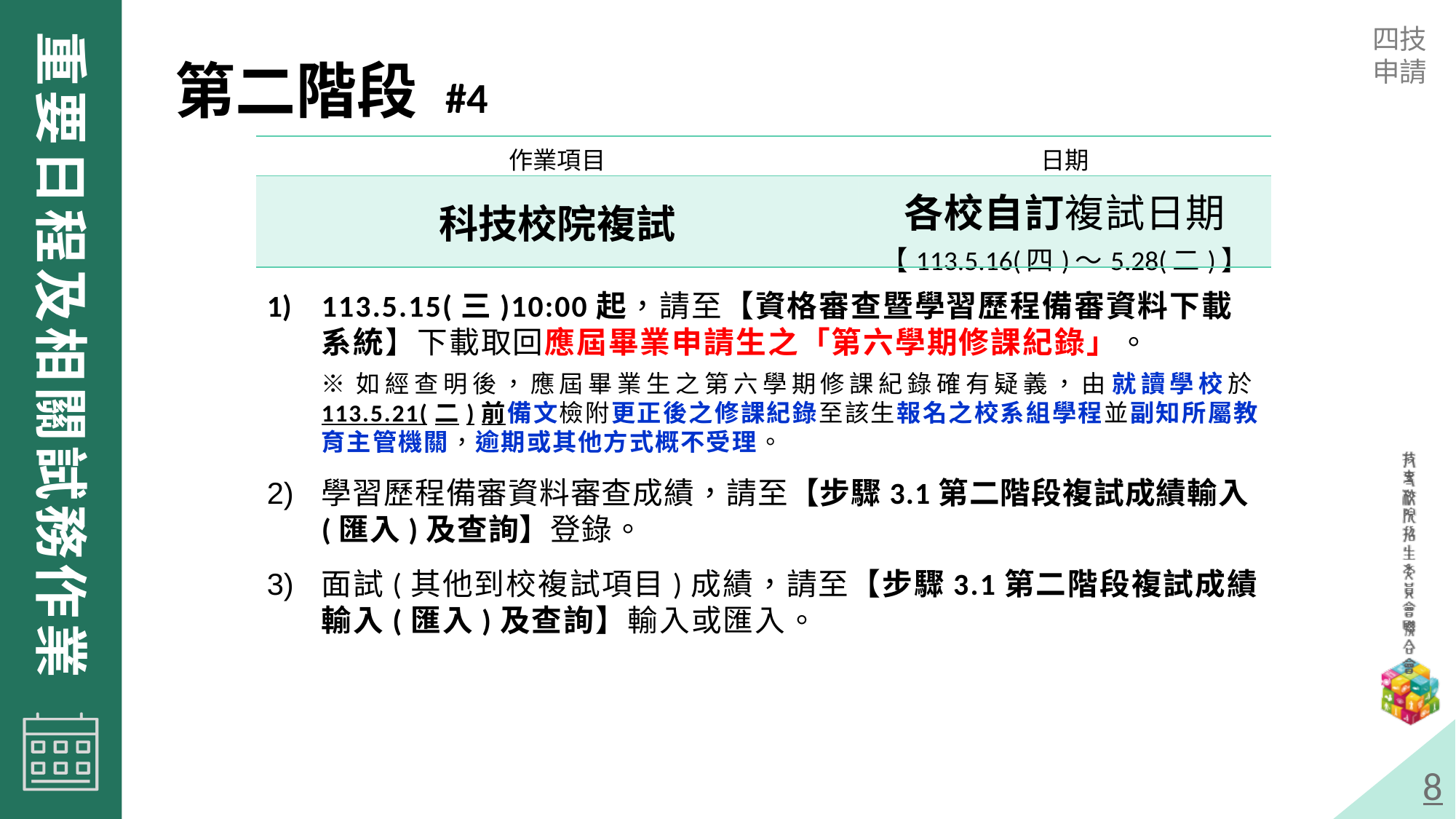

第二階段 #4
| 作業項目 | 日期 |
| --- | --- |
| 科技校院複試 | 各校自訂複試日期 【113.5.16(四)～5.28(二)】 |
113.5.15(三)10:00起，請至【資格審查暨學習歷程備審資料下載系統】下載取回應屆畢業申請生之「第六學期修課紀錄」。
※如經查明後，應屆畢業生之第六學期修課紀錄確有疑義，由就讀學校於113.5.21(二)前備文檢附更正後之修課紀錄至該生報名之校系組學程並副知所屬教育主管機關，逾期或其他方式概不受理。
學習歷程備審資料審查成績，請至【步驟3.1第二階段複試成績輸入(匯入)及查詢】登錄。
面試(其他到校複試項目)成績，請至【步驟3.1第二階段複試成績輸入(匯入)及查詢】輸入或匯入。
8